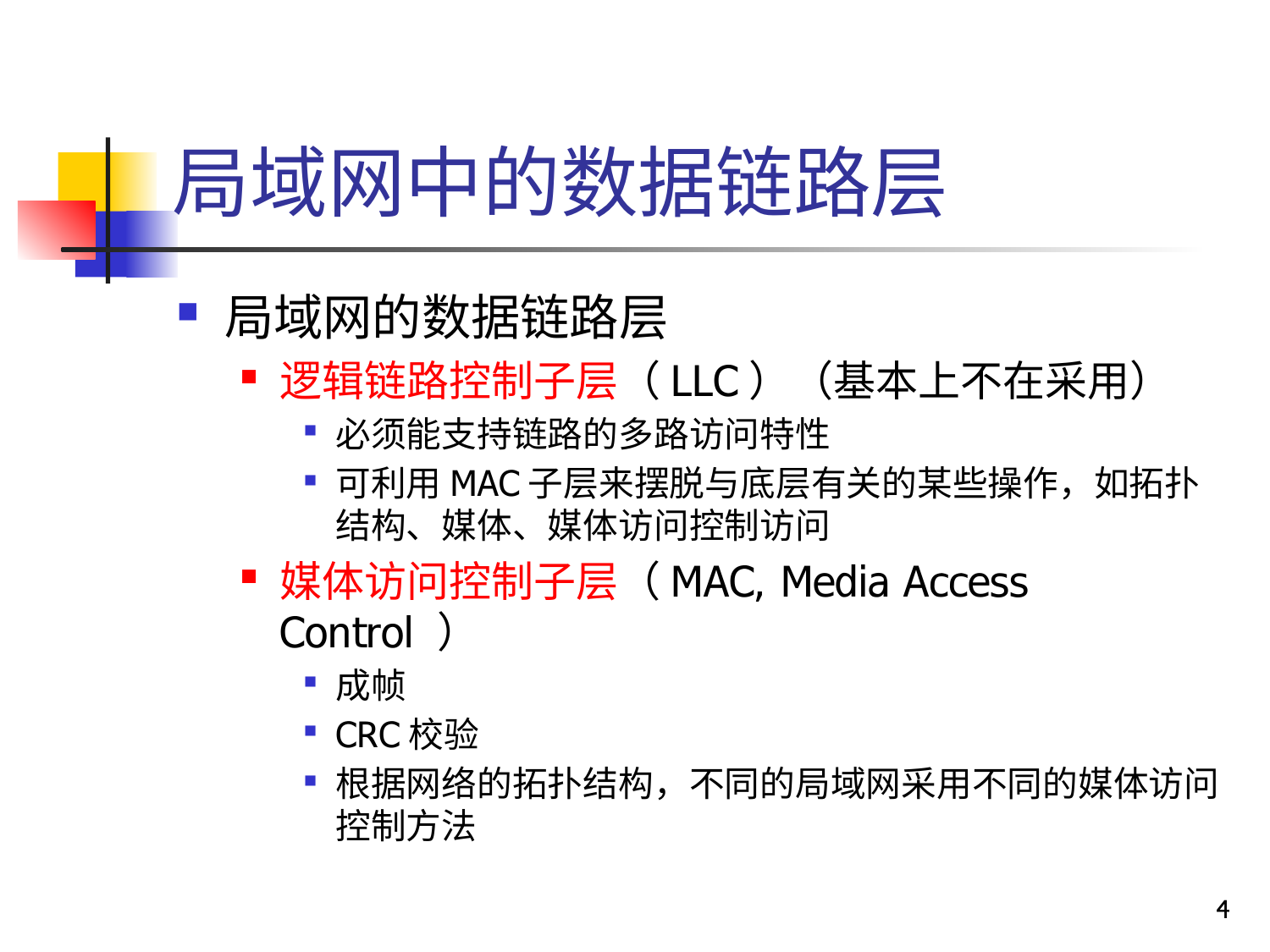

# 局域网中的数据链路层
局域网的数据链路层
逻辑链路控制子层（LLC）（基本上不在采用）
必须能支持链路的多路访问特性
可利用MAC子层来摆脱与底层有关的某些操作，如拓扑结构、媒体、媒体访问控制访问
媒体访问控制子层（MAC, Media Access Control ）
成帧
CRC校验
根据网络的拓扑结构，不同的局域网采用不同的媒体访问控制方法
4